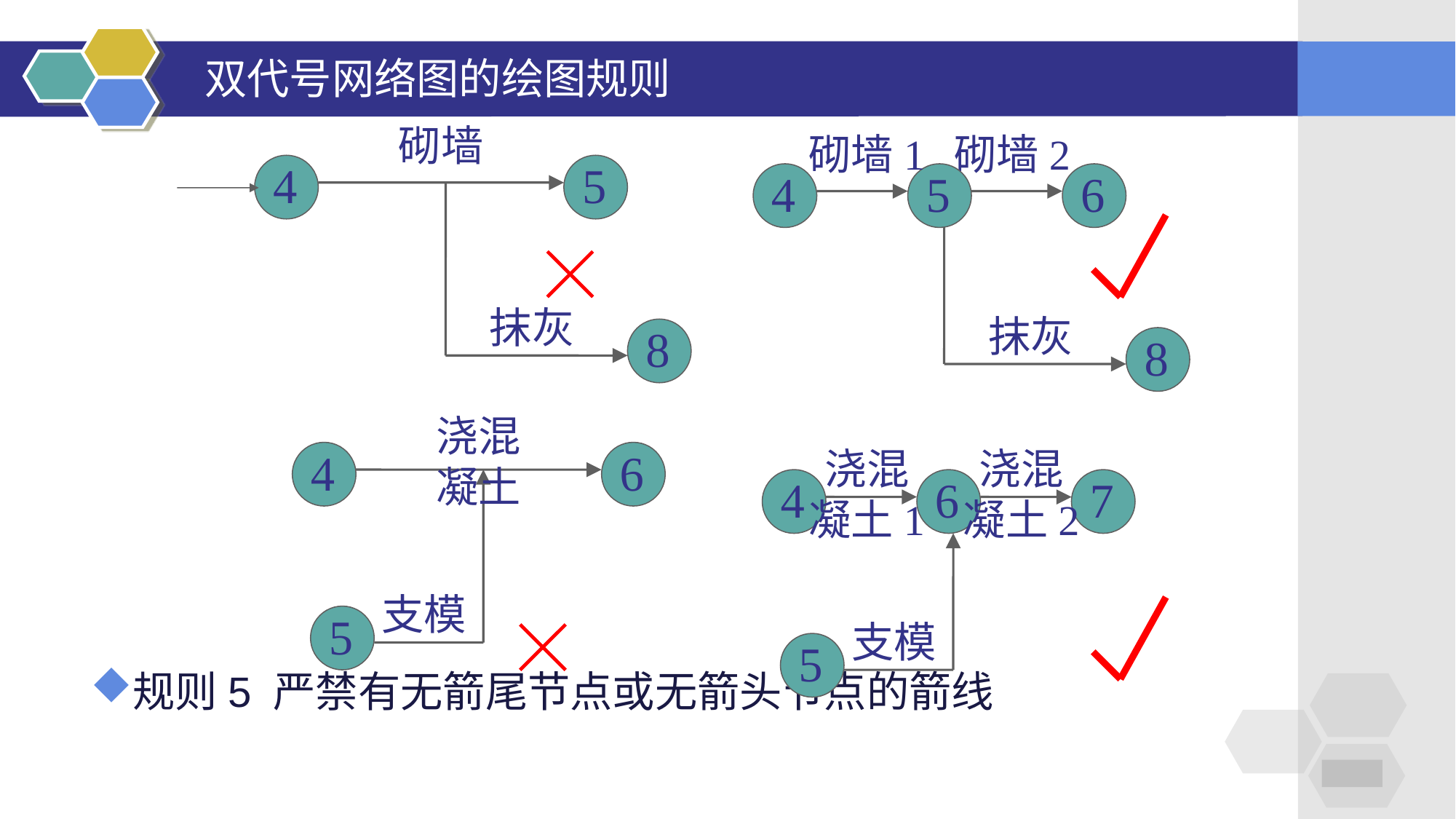

双代号网络图的绘图规则
砌墙

4

5

抹灰

8

砌墙1
砌墙2

4

5
6

抹灰

8

规则5 严禁有无箭尾节点或无箭头节点的箭线

浇混凝土

4

6

5
支模
浇混凝土1

4

7

5
浇混凝土2

6

支模

7